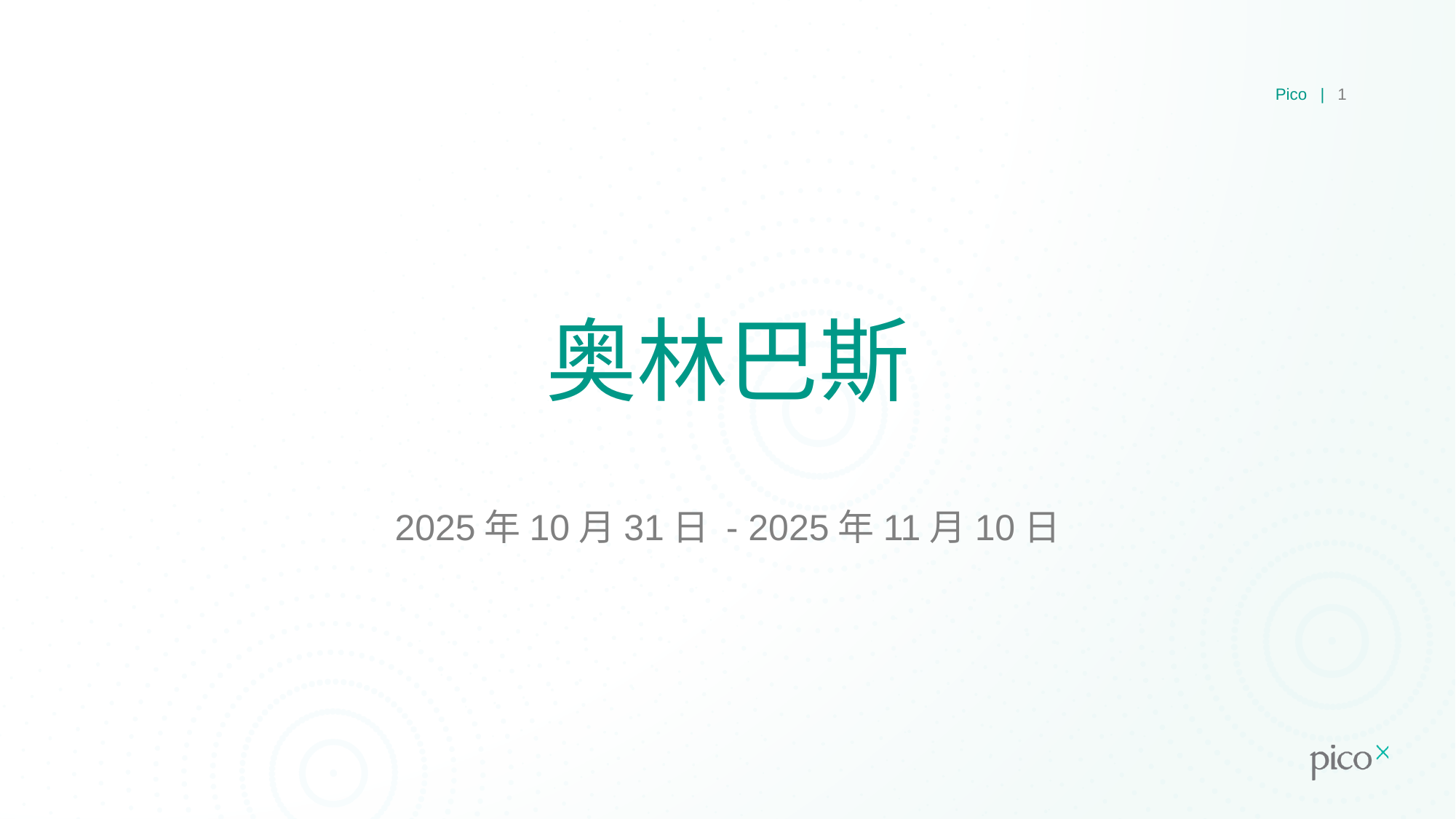

Pico   |
1
# 奥林巴斯
2025年10月31日 - 2025年11月10日